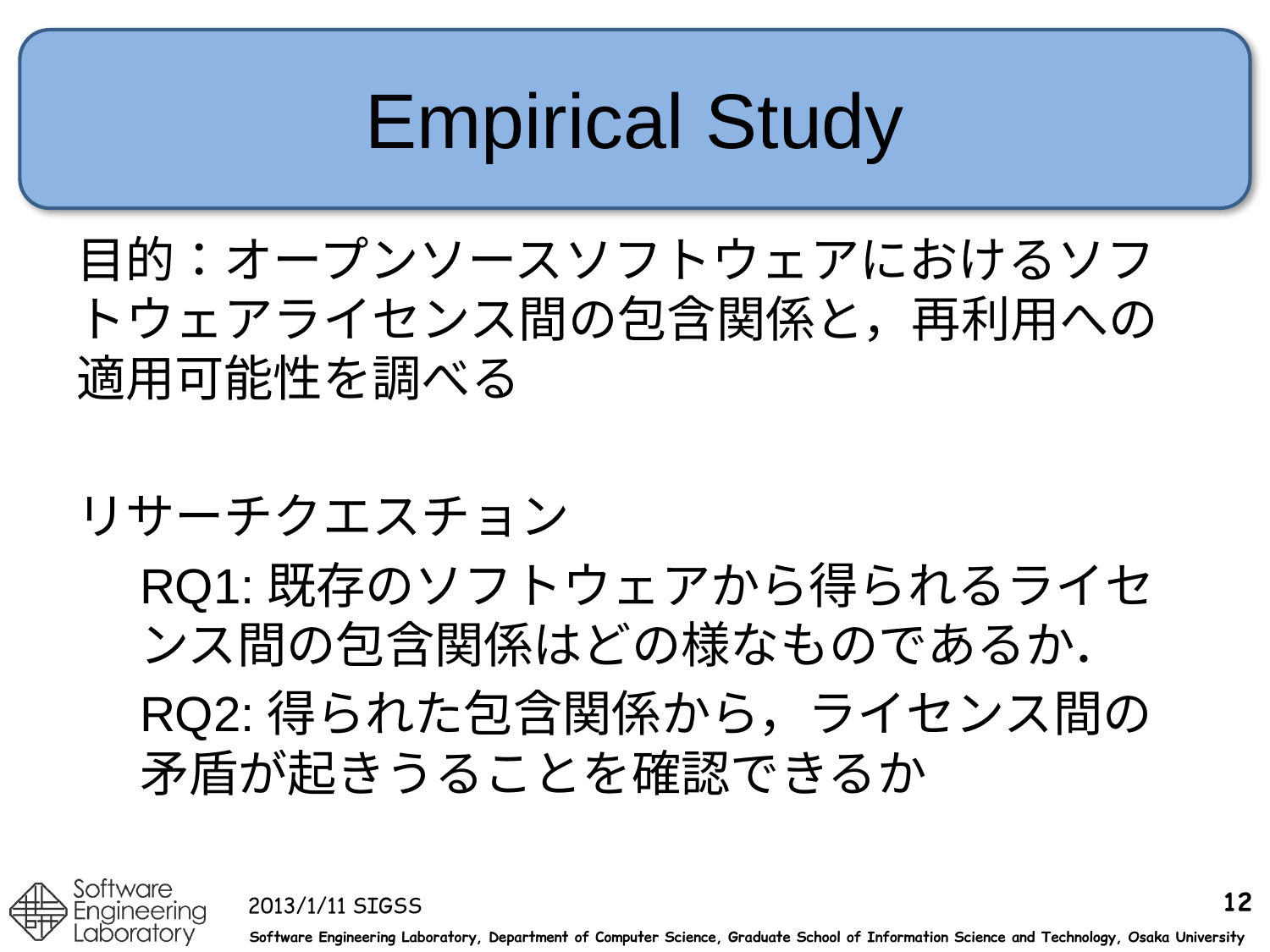

# Empirical Study
目的：オープンソースソフトウェアにおけるソフトウェアライセンス間の包含関係と，再利用への適用可能性を調べる

リサーチクエスチョン
RQ1:既存のソフトウェアから得られるライセンス間の包含関係はどの様なものであるか．
RQ2:得られた包含関係から，ライセンス間の矛盾が起きうることを確認できるか
12
2013/1/11 SIGSS